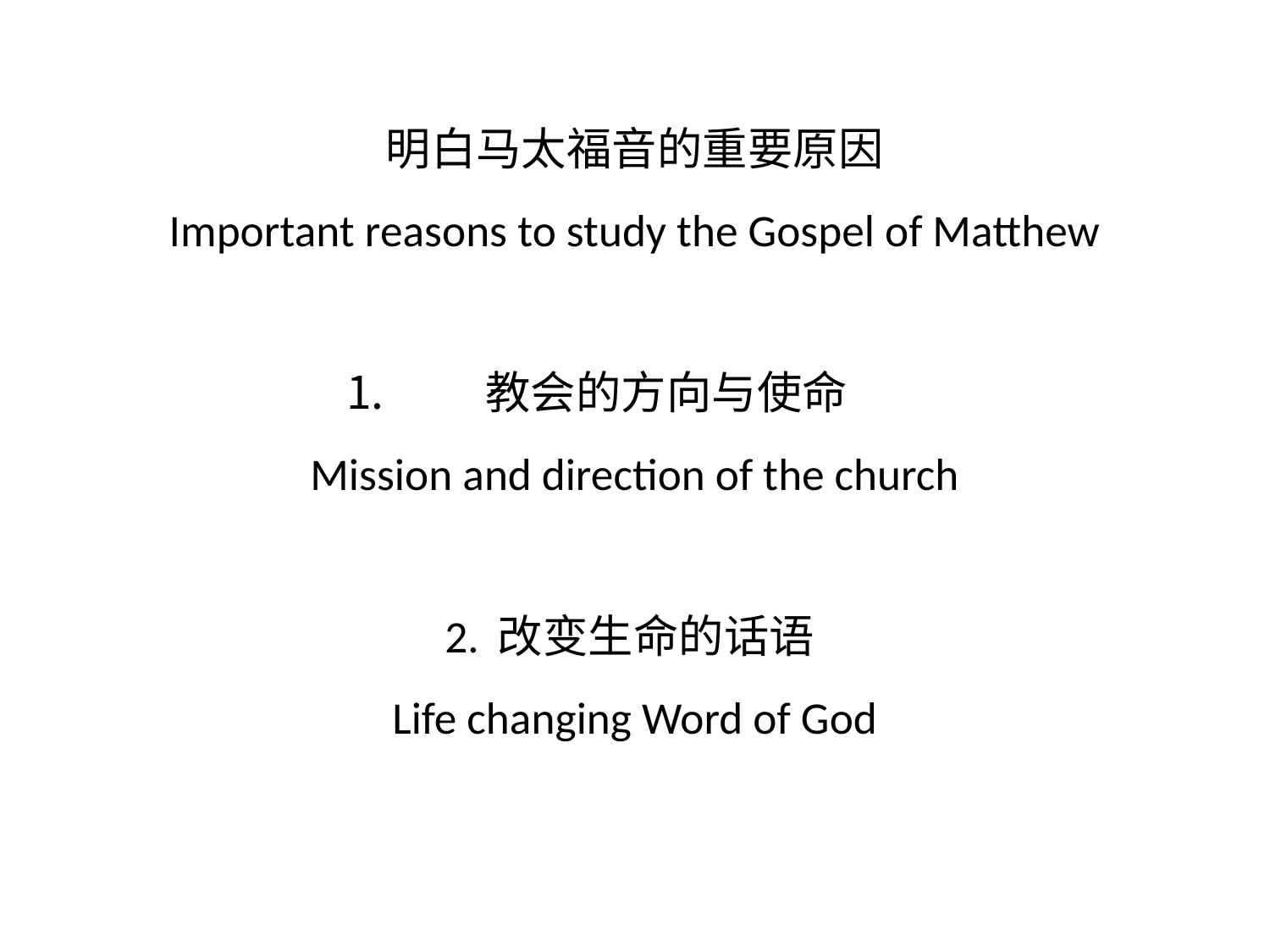

明白马太福音的重要原因
Important reasons to study the Gospel of Matthew

教会的方向与使命
Mission and direction of the church

2. 改变生命的话语
Life changing Word of God